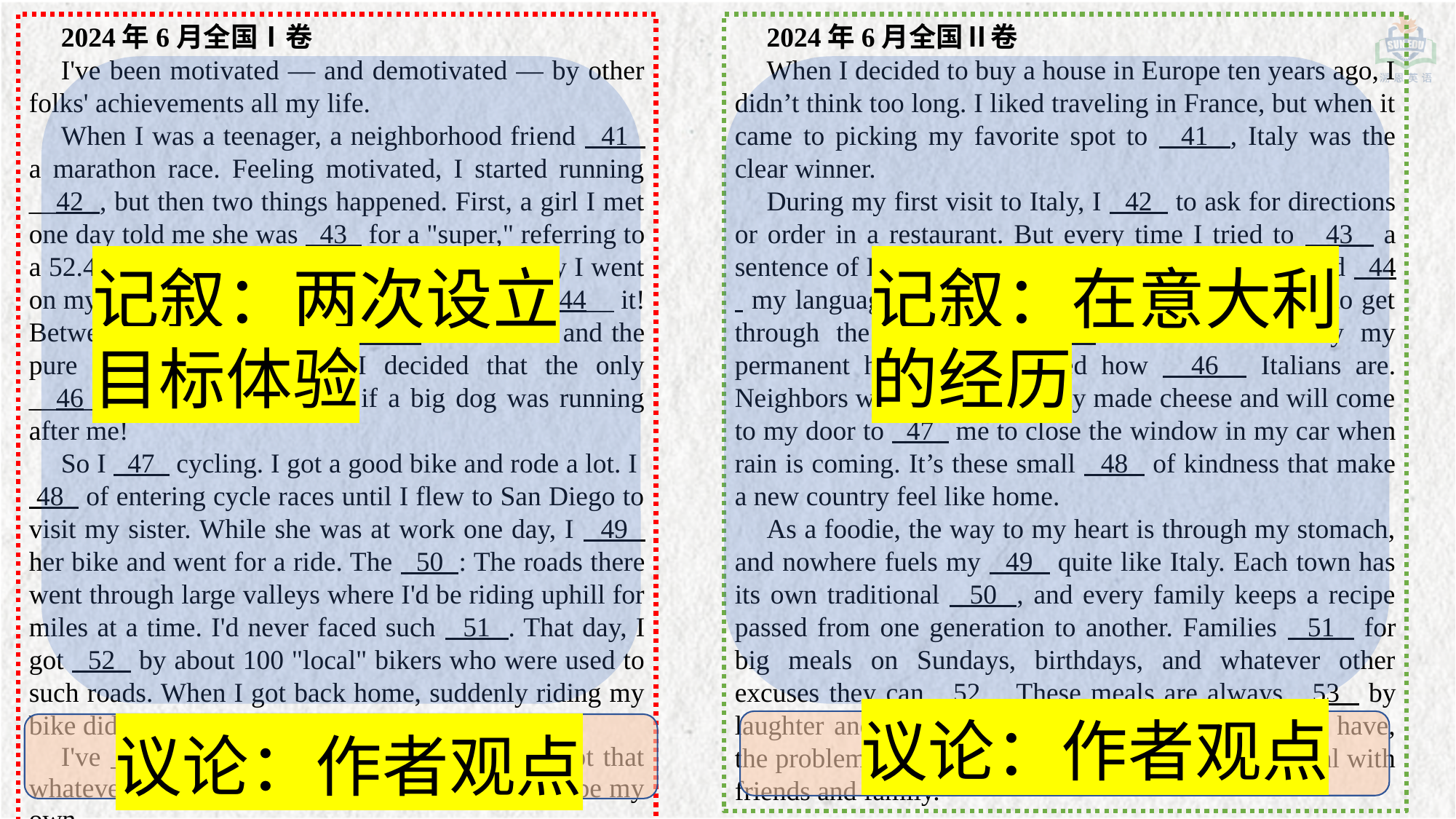

2024年6月全国Ⅰ卷
I've been motivated — and demotivated — by other folks' achievements all my life. When I was a teenager, a neighborhood friend   41   a marathon race. Feeling motivated, I started running __42  , but then two things happened. First, a girl I met one day told me she was   43   for a "super," referring to a 52.4-mile double marathon. Then, the next day I went on my longest run — 15 miles. To be honest, I   44__ it! Between the girl making my   45   seem small and the pure boredom of jogging, I decided that the only __46__ I'd ever run again is if a big dog was running after me!So I   47   cycling. I got a good bike and rode a lot. I   48   of entering cycle races until I flew to San Diego to visit my sister. While she was at work one day, I   49   her bike and went for a ride. The   50  : The roads there went through large valleys where I'd be riding uphill for miles at a time. I'd never faced such   51  . That day, I got   52   by about 100 "local" bikers who were used to such roads. When I got back home, suddenly riding my bike didn't seem quite as   53  .I've   54   a lot since then. I've come to accept that whatever   55   I set for myself, they just have to be my own.
2024年6月全国Ⅱ卷
When I decided to buy a house in Europe ten years ago, I didn’t think too long. I liked traveling in France, but when it came to picking my favorite spot to   41  , Italy was the clear winner.During my first visit to Italy, I   42   to ask for directions or order in a restaurant. But every time I tried to   43   a sentence of Italian together, the locals smiled at me and   44   my language skills. That encouragement helped me to get through the language   45  . After I made Italy my permanent home, I discovered how   46   Italians are. Neighbors will bring me freshly made cheese and will come to my door to   47   me to close the window in my car when rain is coming. It’s these small   48   of kindness that make a new country feel like home.As a foodie, the way to my heart is through my stomach, and nowhere fuels my   49   quite like Italy. Each town has its own traditional   50  , and every family keeps a recipe passed from one generation to another. Families   51   for big meals on Sundays, birthdays, and whatever other excuses they can   52  . These meals are always   53   by laughter and joy. Whatever   54   life in Italy might have, the problems are   55   once you sit down to a big meal with friends and family.

记叙：两次设立目标体验
记叙：在意大利的经历
议论：作者观点

议论：作者观点